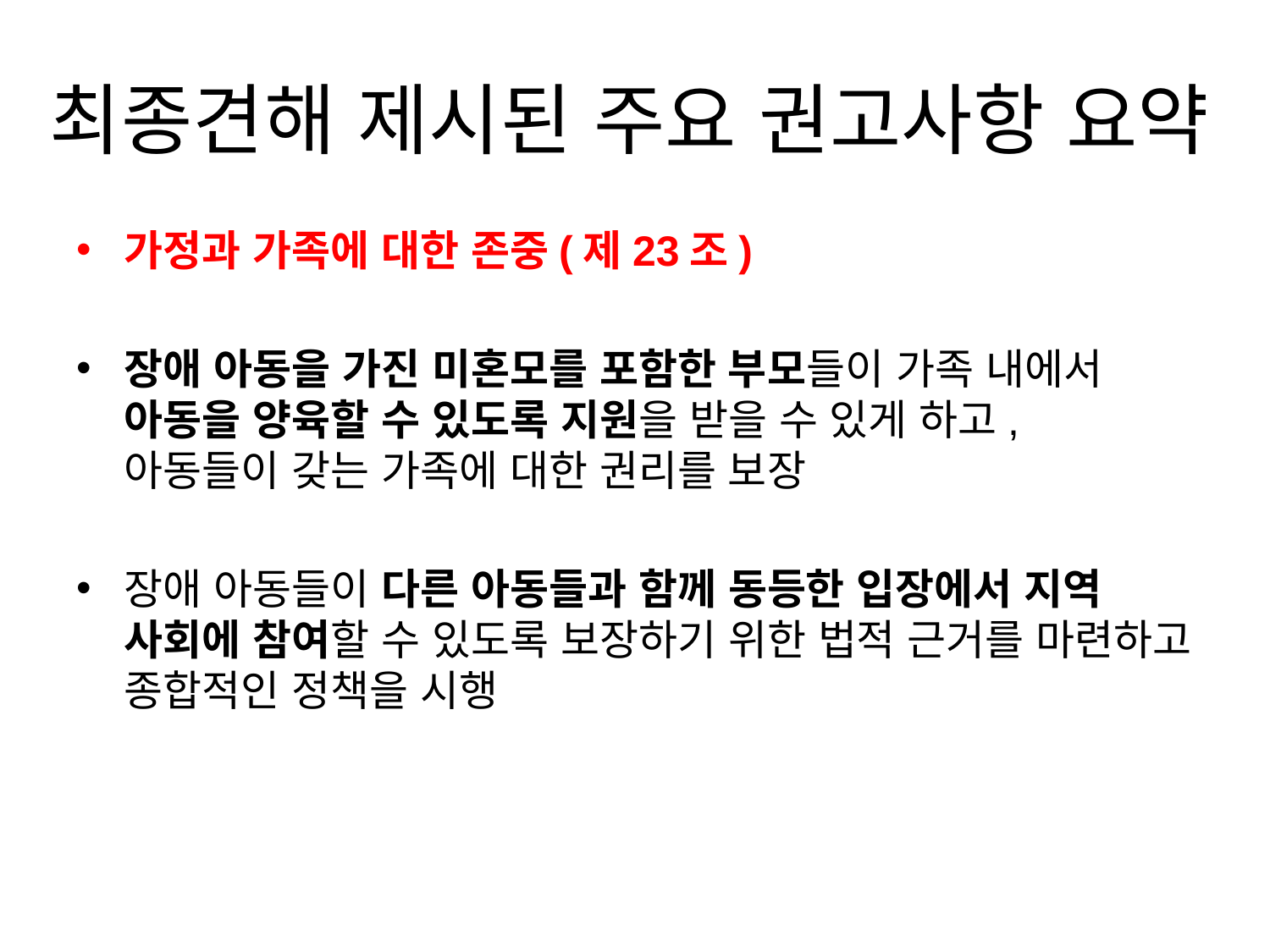

# 최종견해 제시된 주요 권고사항 요약
가정과 가족에 대한 존중(제23조)

장애 아동을 가진 미혼모를 포함한 부모들이 가족 내에서 아동을 양육할 수 있도록 지원을 받을 수 있게 하고, 아동들이 갖는 가족에 대한 권리를 보장

장애 아동들이 다른 아동들과 함께 동등한 입장에서 지역 사회에 참여할 수 있도록 보장하기 위한 법적 근거를 마련하고 종합적인 정책을 시행